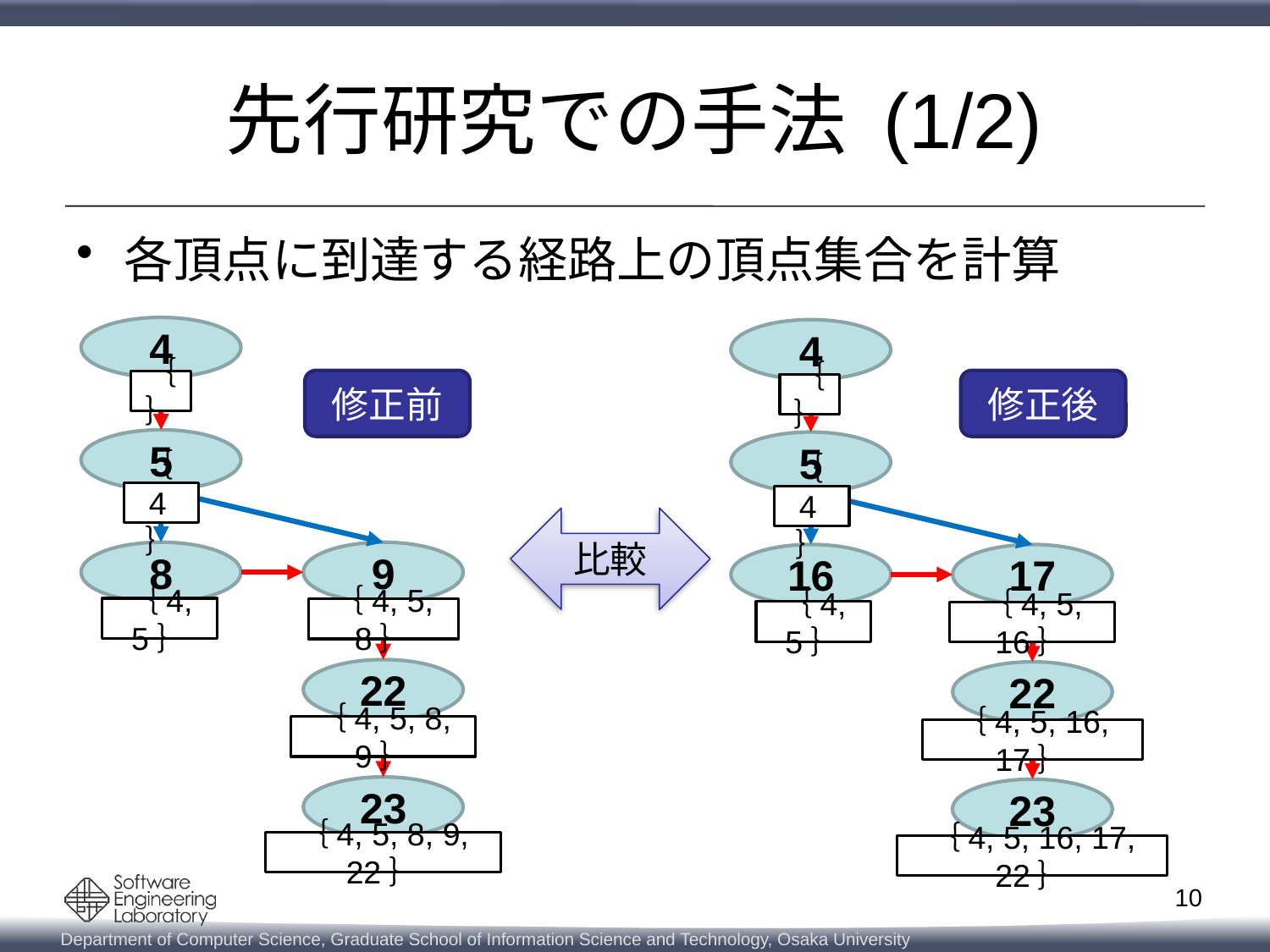

# 先行研究での手法 (1/2)
各頂点に到達する経路上の頂点集合を計算

4
4
修正前
修正後
｛｝
｛｝
5
5
｛4｝
｛4｝
比較
8
9
16
17
｛4, 5｝
｛4, 5, 8｝
｛4, 5｝
｛4, 5, 16｝
22
22
｛4, 5, 8, 9｝
｛4, 5, 16, 17｝
23
23
｛4, 5, 8, 9, 22｝
｛4, 5, 16, 17, 22｝
10